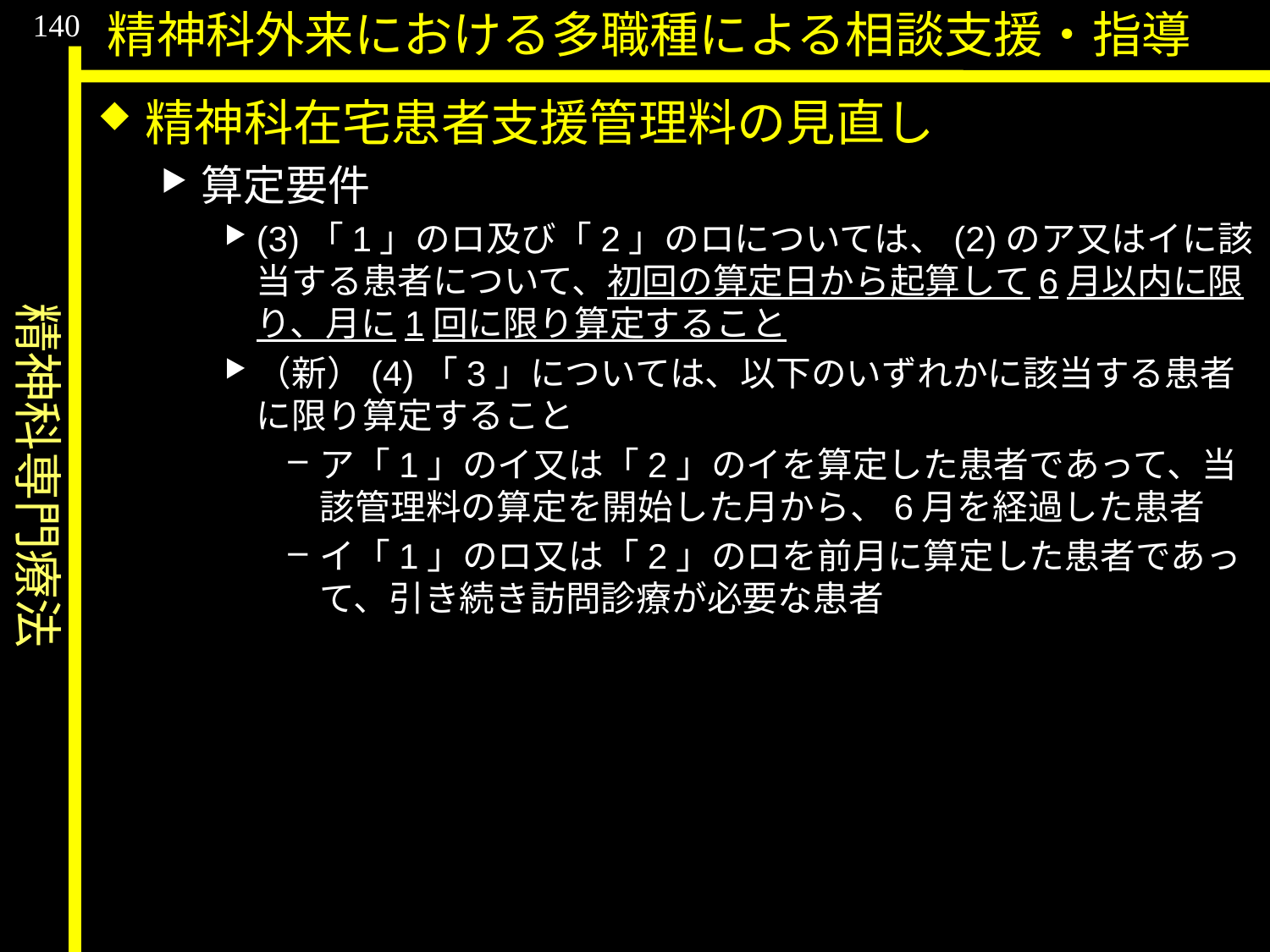

精神科専門療法
140
精神科外来における多職種による相談支援・指導

精神科在宅患者支援管理料の見直し
算定要件
(3)「1」のロ及び「2」のロについては、(2)のア又はイに該当する患者について、初回の算定日から起算して6月以内に限り、月に1回に限り算定すること
（新）(4)「3」については、以下のいずれかに該当する患者に限り算定すること
ア「1」のイ又は「2」のイを算定した患者であって、当該管理料の算定を開始した月から、6月を経過した患者
イ「1」のロ又は「2」のロを前月に算定した患者であって、引き続き訪問診療が必要な患者